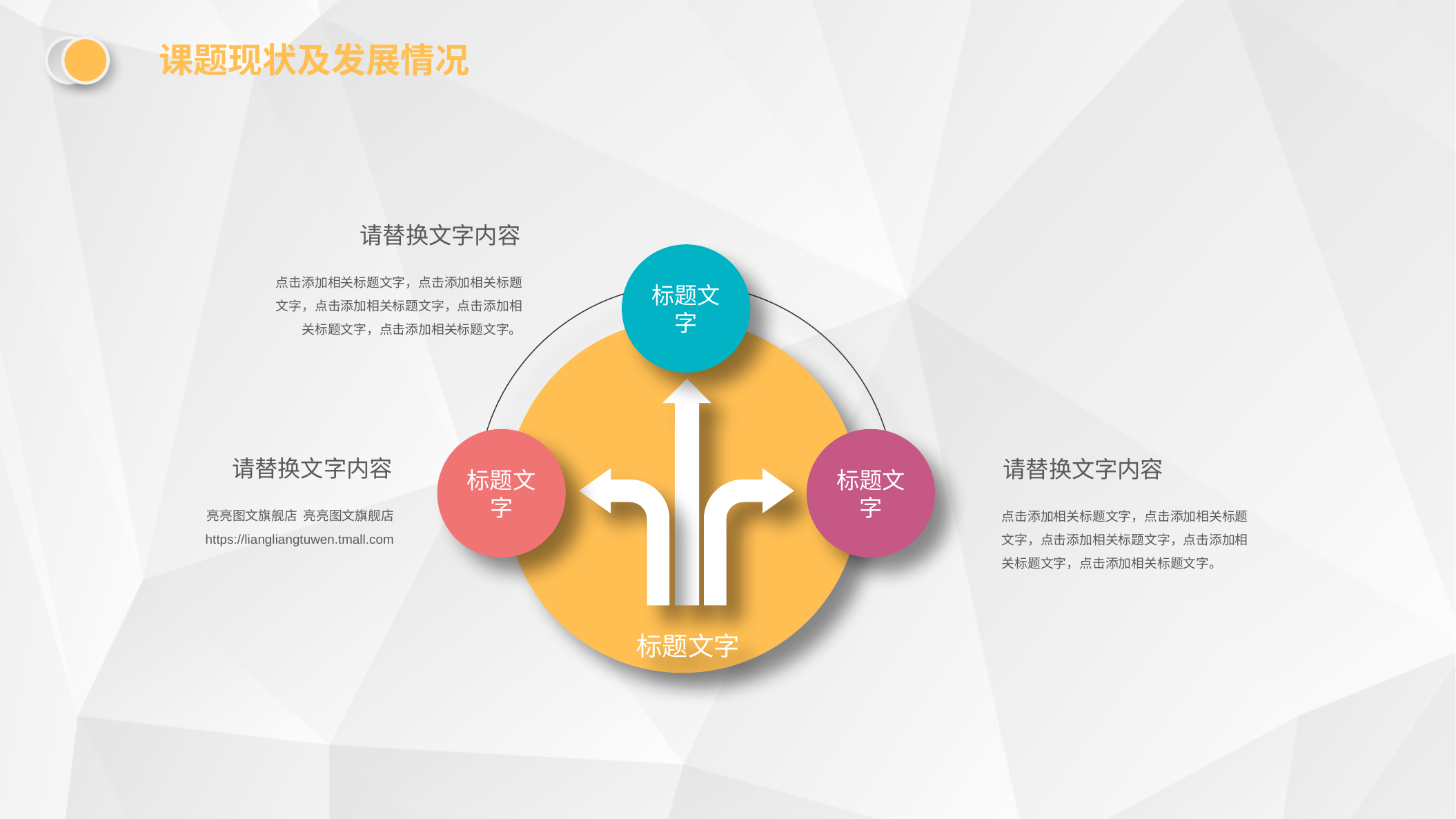

课题现状及发展情况
请替换文字内容
标题文字
点击添加相关标题文字，点击添加相关标题文字，点击添加相关标题文字，点击添加相关标题文字，点击添加相关标题文字。

标题文字
标题文字
请替换文字内容
请替换文字内容

亮亮图文旗舰店  亮亮图文旗舰店
https://liangliangtuwen.tmall.com
点击添加相关标题文字，点击添加相关标题文字，点击添加相关标题文字，点击添加相关标题文字，点击添加相关标题文字。
标题文字